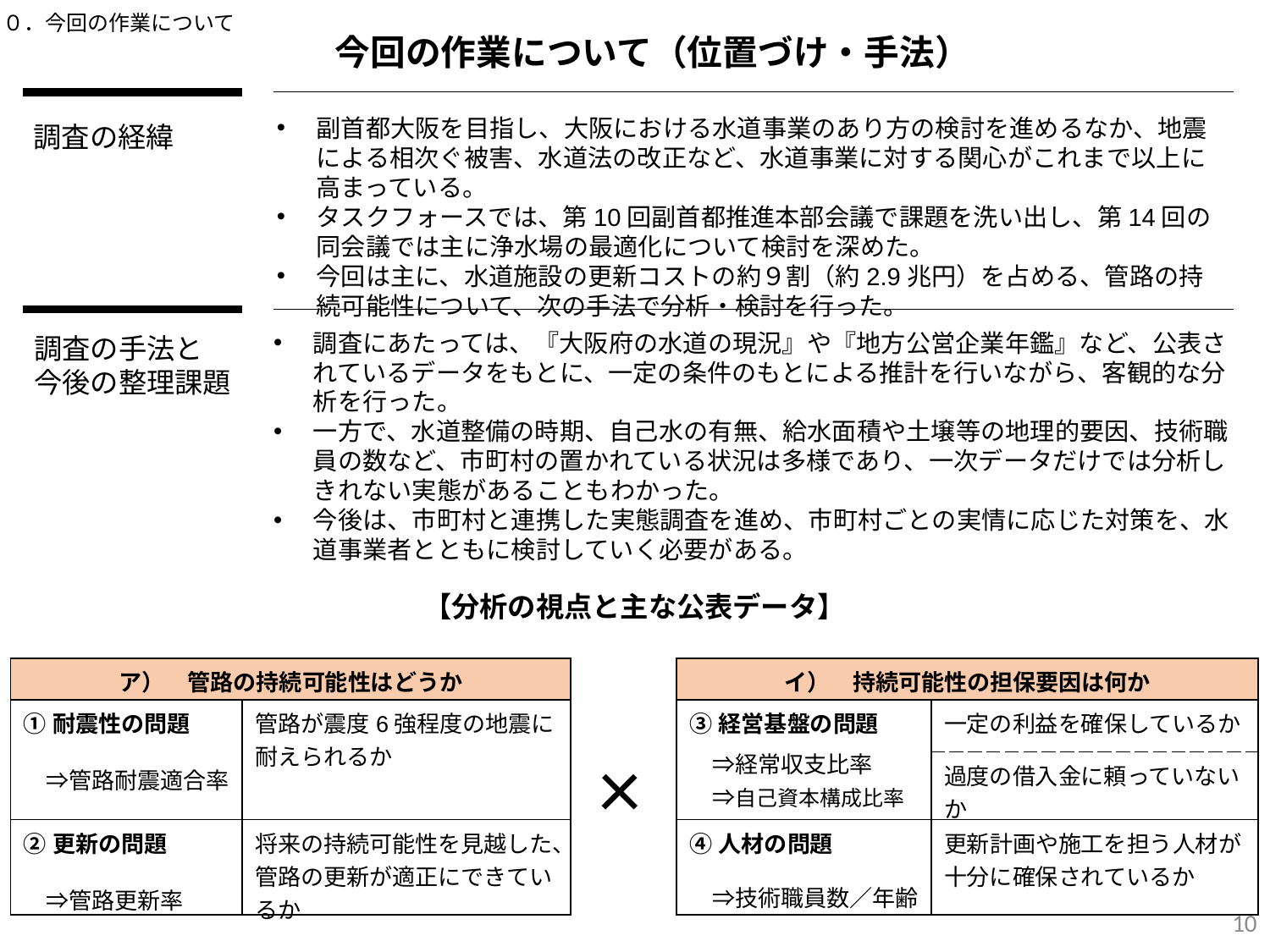

０．今回の作業について
今回の作業について（位置づけ・手法）
副首都大阪を目指し、大阪における水道事業のあり方の検討を進めるなか、地震による相次ぐ被害、水道法の改正など、水道事業に対する関心がこれまで以上に高まっている。
タスクフォースでは、第10回副首都推進本部会議で課題を洗い出し、第14回の同会議では主に浄水場の最適化について検討を深めた。
今回は主に、水道施設の更新コストの約９割（約2.9兆円）を占める、管路の持続可能性について、次の手法で分析・検討を行った。
調査の経緯
調査にあたっては、『大阪府の水道の現況』や『地方公営企業年鑑』など、公表されているデータをもとに、一定の条件のもとによる推計を行いながら、客観的な分析を行った。
一方で、水道整備の時期、自己水の有無、給水面積や土壌等の地理的要因、技術職員の数など、市町村の置かれている状況は多様であり、一次データだけでは分析しきれない実態があることもわかった。
今後は、市町村と連携した実態調査を進め、市町村ごとの実情に応じた対策を、水道事業者とともに検討していく必要がある。
調査の手法と
今後の整理課題
【分析の視点と主な公表データ】
| ア）　管路の持続可能性はどうか |  |  | イ）　持続可能性の担保要因は何か |  |
| --- | --- | --- | --- | --- |
| ①耐震性の問題 　⇒管路耐震適合率 | 管路が震度6強程度の地震に耐えられるか |  | ③経営基盤の問題 　⇒経常収支比率 　⇒自己資本構成比率 | 一定の利益を確保しているか |
|  |  |  |  | 過度の借入金に頼っていないか |
| ②更新の問題 　⇒管路更新率 | 将来の持続可能性を見越した、管路の更新が適正にできているか |  | ④人材の問題 　⇒技術職員数／年齢 | 更新計画や施工を担う人材が十分に確保されているか |
×
10